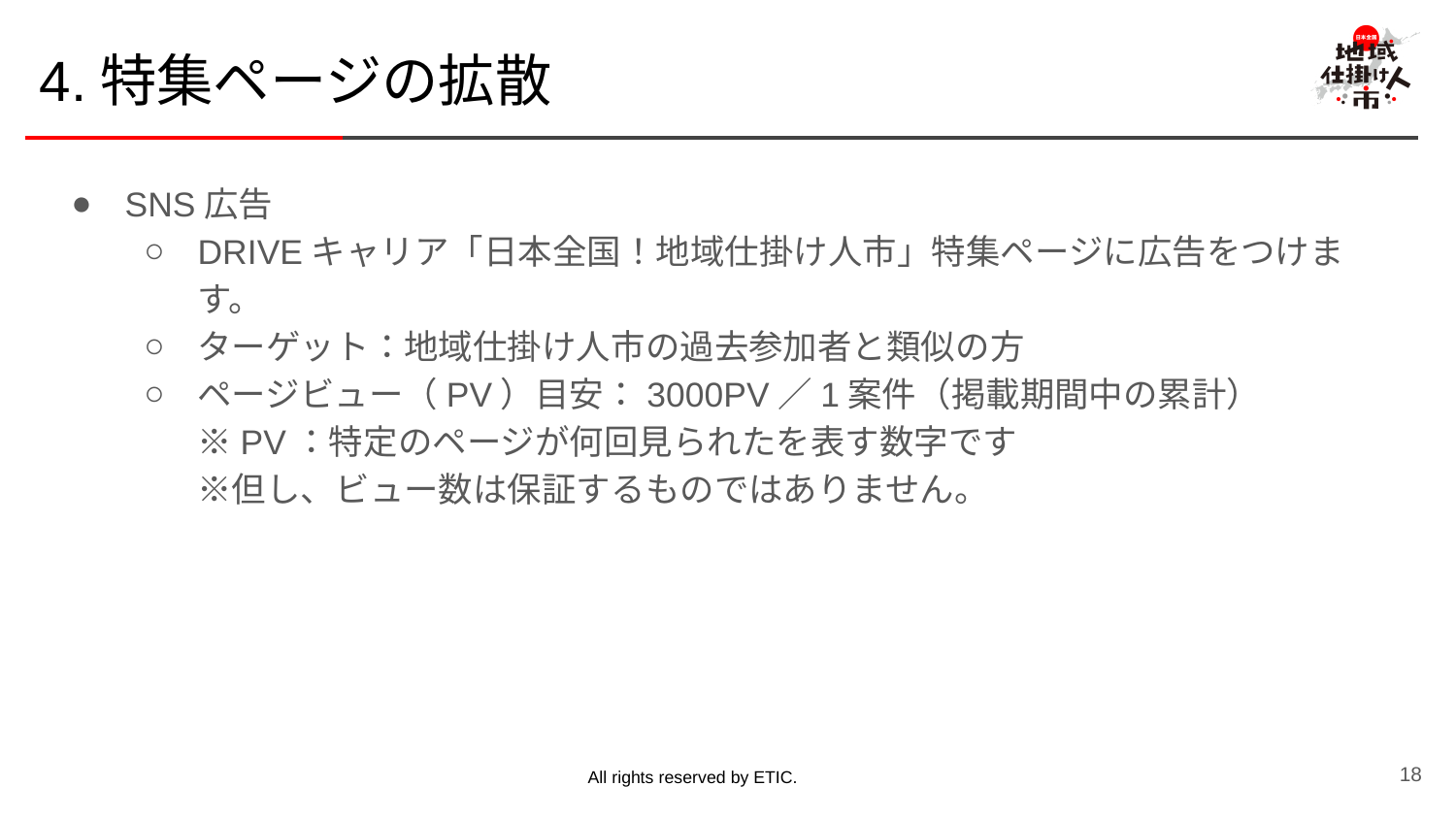

# 4.特集ページの拡散
SNS広告
DRIVEキャリア「日本全国！地域仕掛け人市」特集ページに広告をつけます。
ターゲット：地域仕掛け人市の過去参加者と類似の方
ページビュー（PV）目安：3000PV／1案件（掲載期間中の累計）
※PV：特定のページが何回見られたを表す数字です
※但し、ビュー数は保証するものではありません。

18